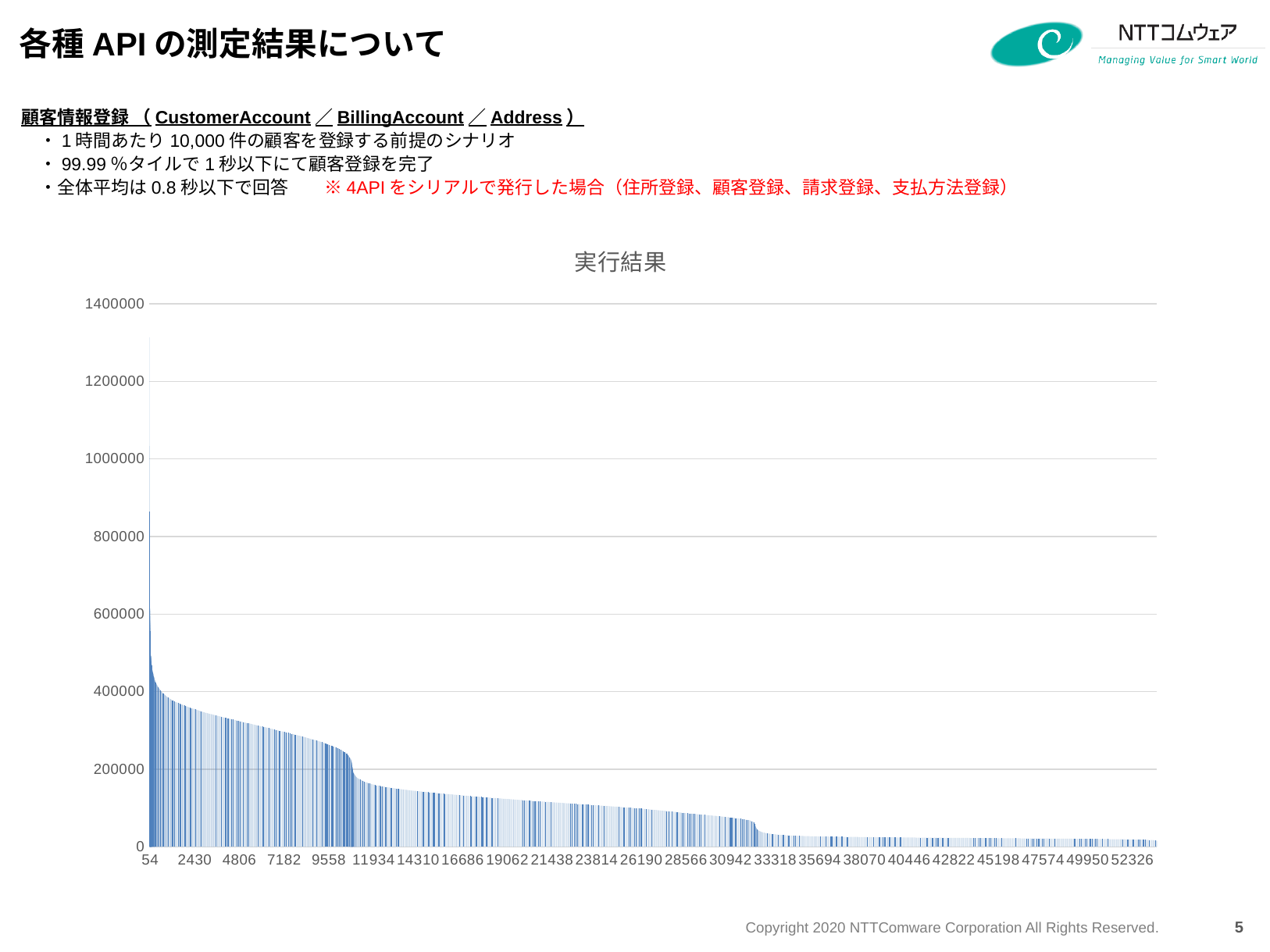

# 各種APIの測定結果について
顧客情報登録 （CustomerAccount／BillingAccount／Address）
　・1時間あたり10,000件の顧客を登録する前提のシナリオ
　・99.99％タイルで1秒以下にて顧客登録を完了
　・全体平均は0.8秒以下で回答　　※4APIをシリアルで発行した場合（住所登録、顧客登録、請求登録、支払方法登録）

### Chart:

| Category | 実行結果 |
|---|---|